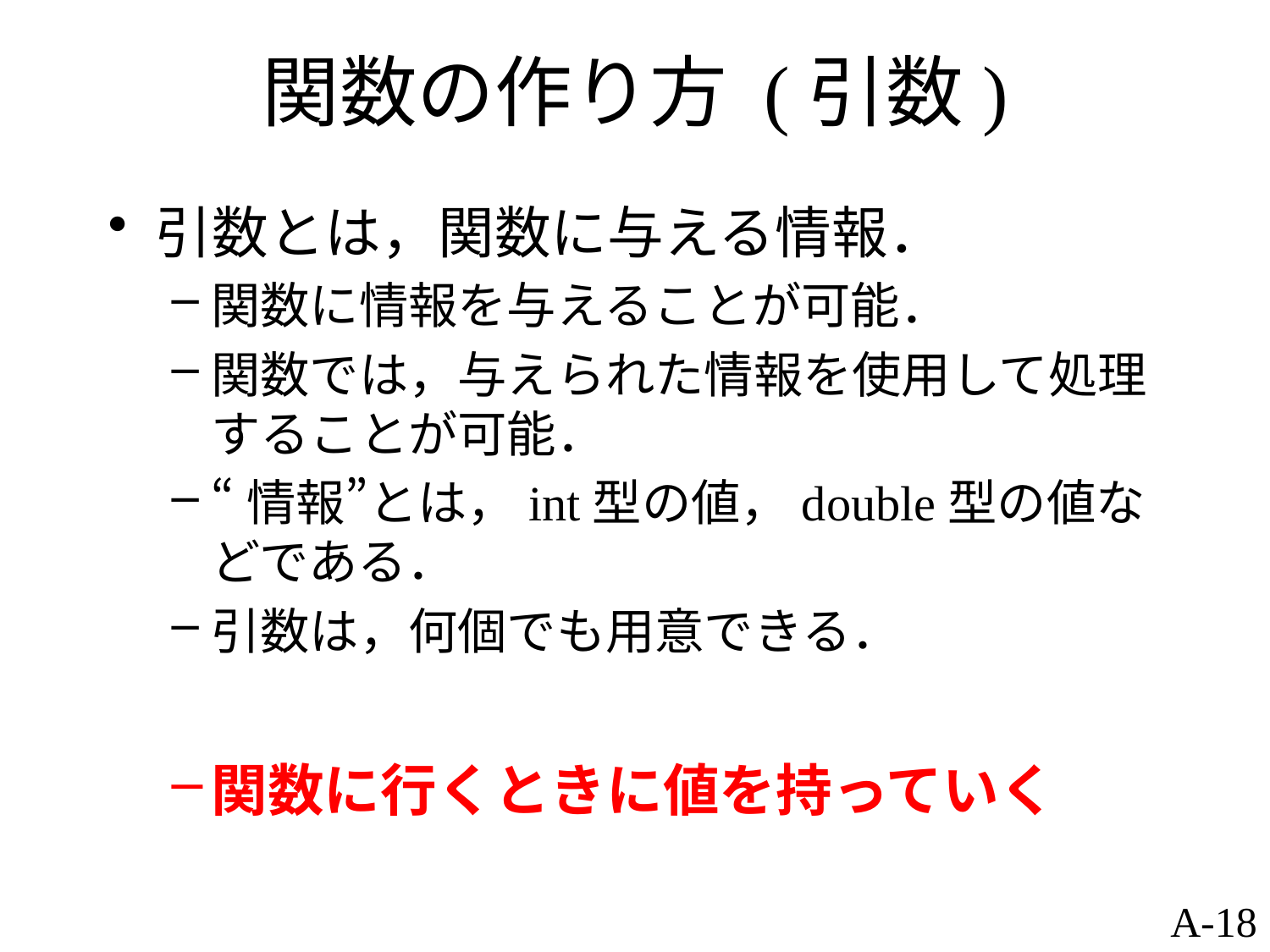

# 関数の作り方 (引数)
引数とは，関数に与える情報．
関数に情報を与えることが可能．
関数では，与えられた情報を使用して処理することが可能．
“情報”とは，int型の値，double型の値などである．
引数は，何個でも用意できる．

関数に行くときに値を持っていく
A-18